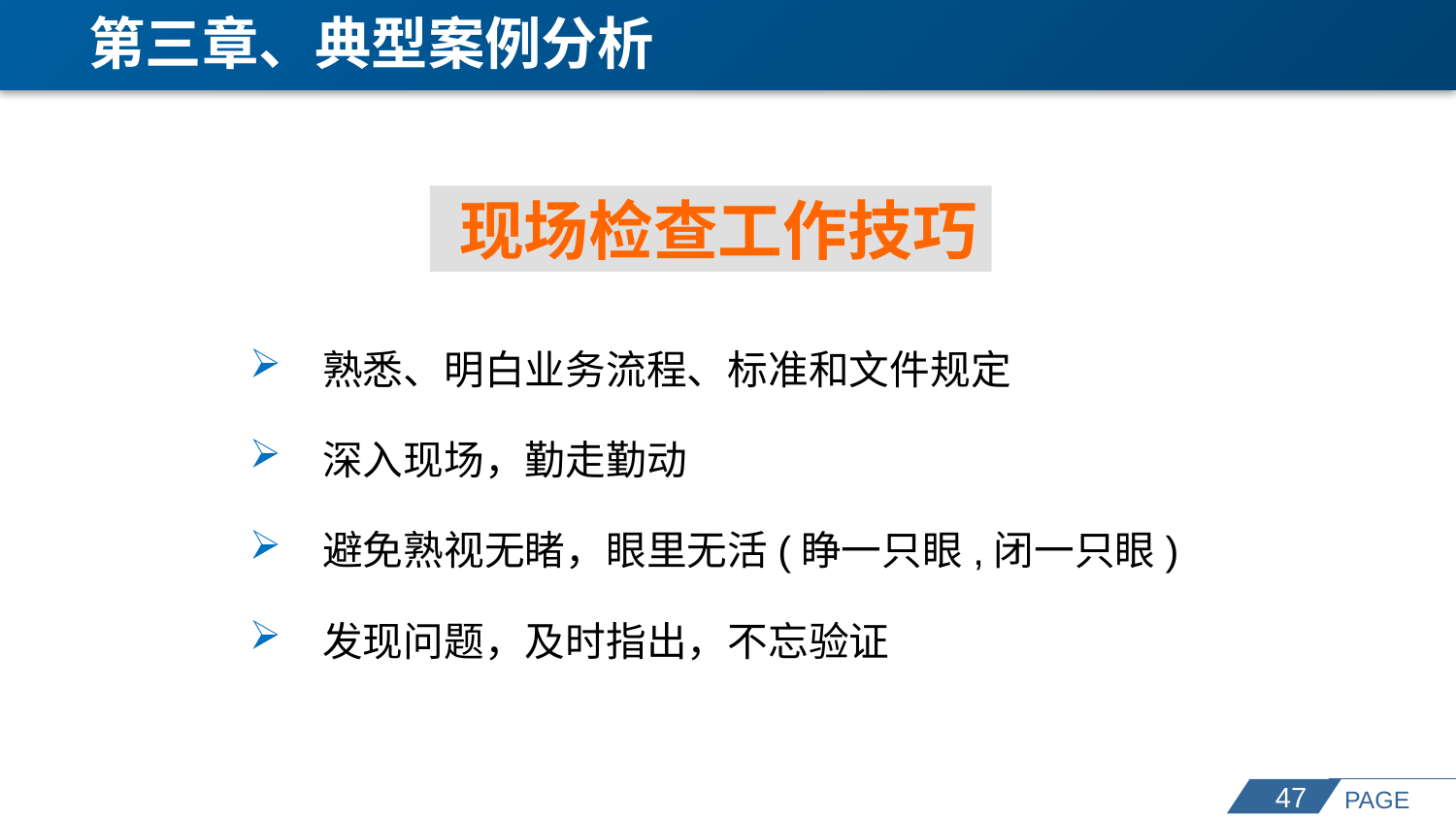

现场检查工作技巧

熟悉、明白业务流程、标准和文件规定
深入现场，勤走勤动
避免熟视无睹，眼里无活(睁一只眼,闭一只眼)
发现问题，及时指出，不忘验证
47